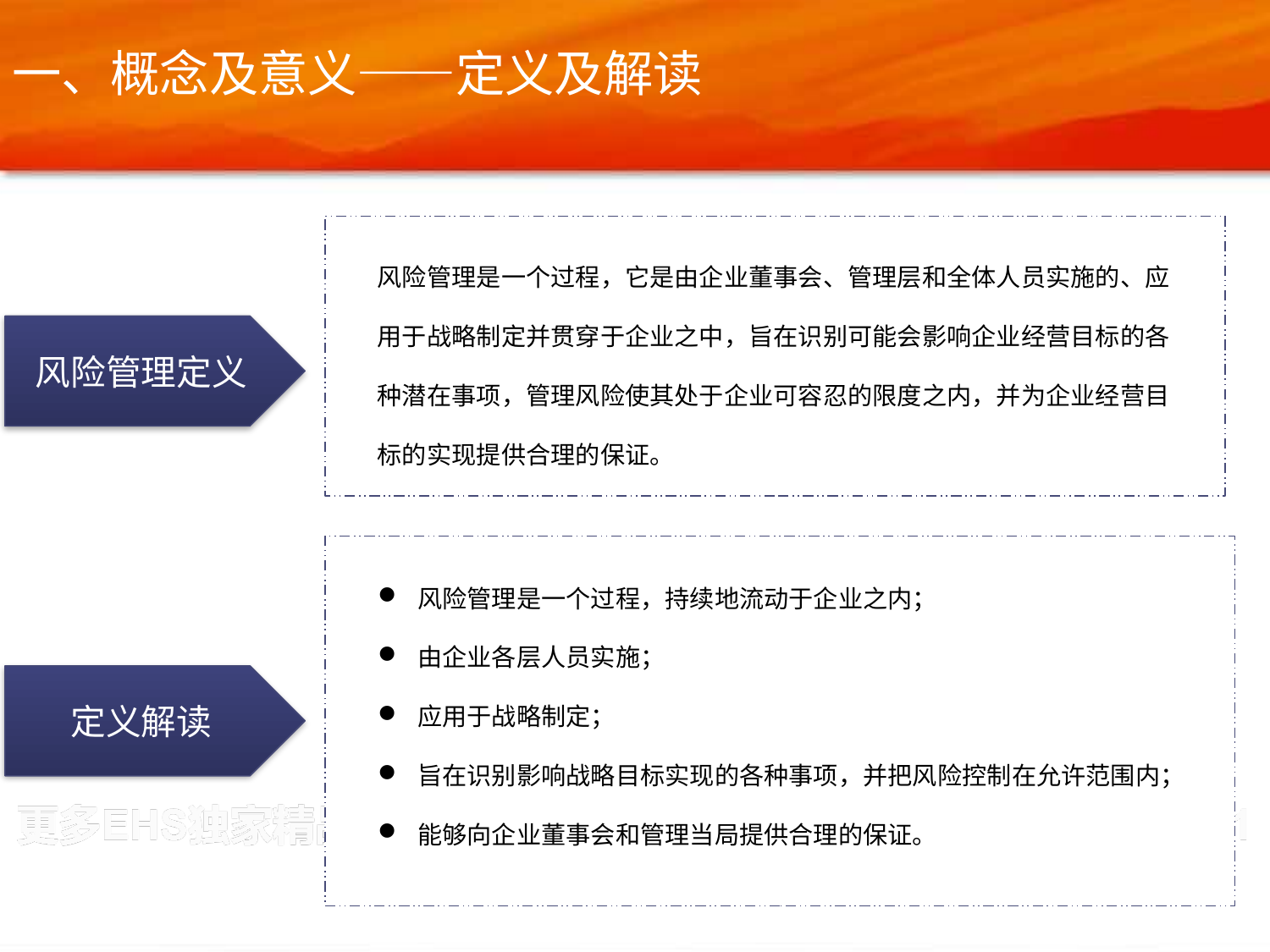

一、概念及意义——定义及解读

风险管理是一个过程，它是由企业董事会、管理层和全体人员实施的、应用于战略制定并贯穿于企业之中，旨在识别可能会影响企业经营目标的各种潜在事项，管理风险使其处于企业可容忍的限度之内，并为企业经营目标的实现提供合理的保证。
风险管理定义

风险管理是一个过程，持续地流动于企业之内；
由企业各层人员实施；
应用于战略制定；
旨在识别影响战略目标实现的各种事项，并把风险控制在允许范围内；
能够向企业董事会和管理当局提供合理的保证。
定义解读